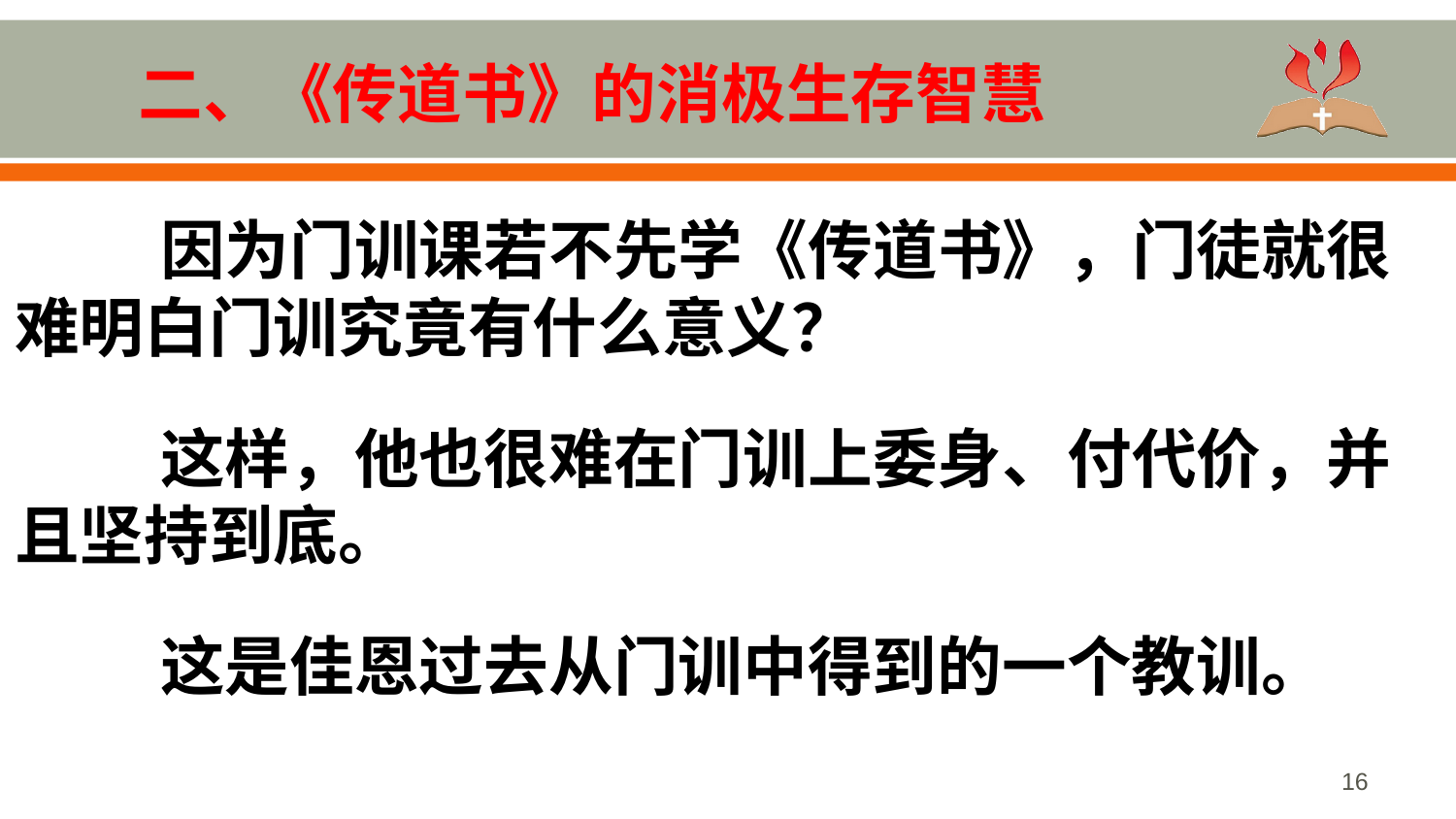

# 二、《传道书》的消极生存智慧
     	因为门训课若不先学《传道书》，门徒就很难明白门训究竟有什么意义？

     	这样，他也很难在门训上委身、付代价，并且坚持到底。

     	这是佳恩过去从门训中得到的一个教训。

16